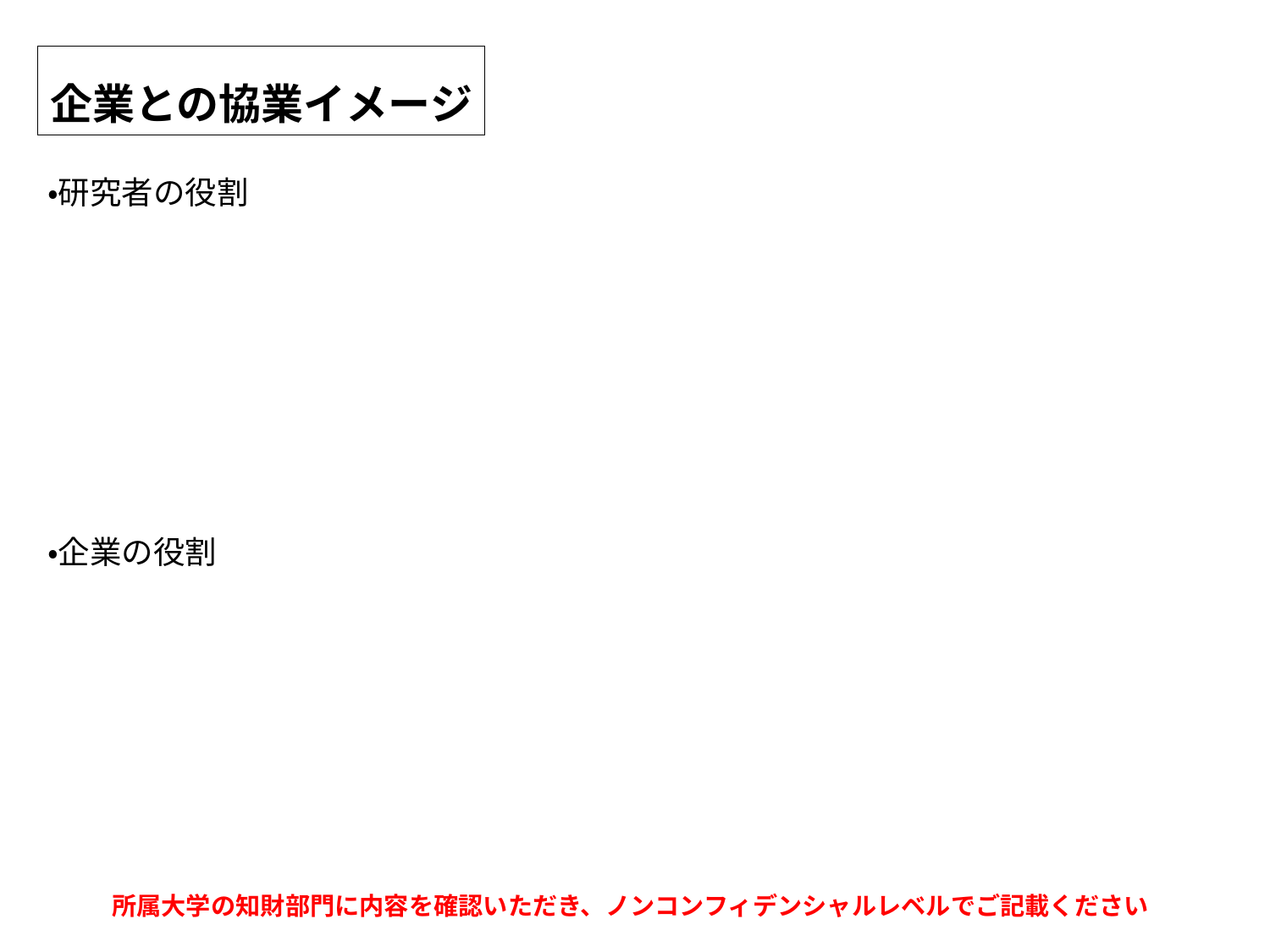

企業との協業イメージ
・研究者の役割

・企業の役割

所属大学の知財部門に内容を確認いただき、ノンコンフィデンシャルレベルでご記載ください